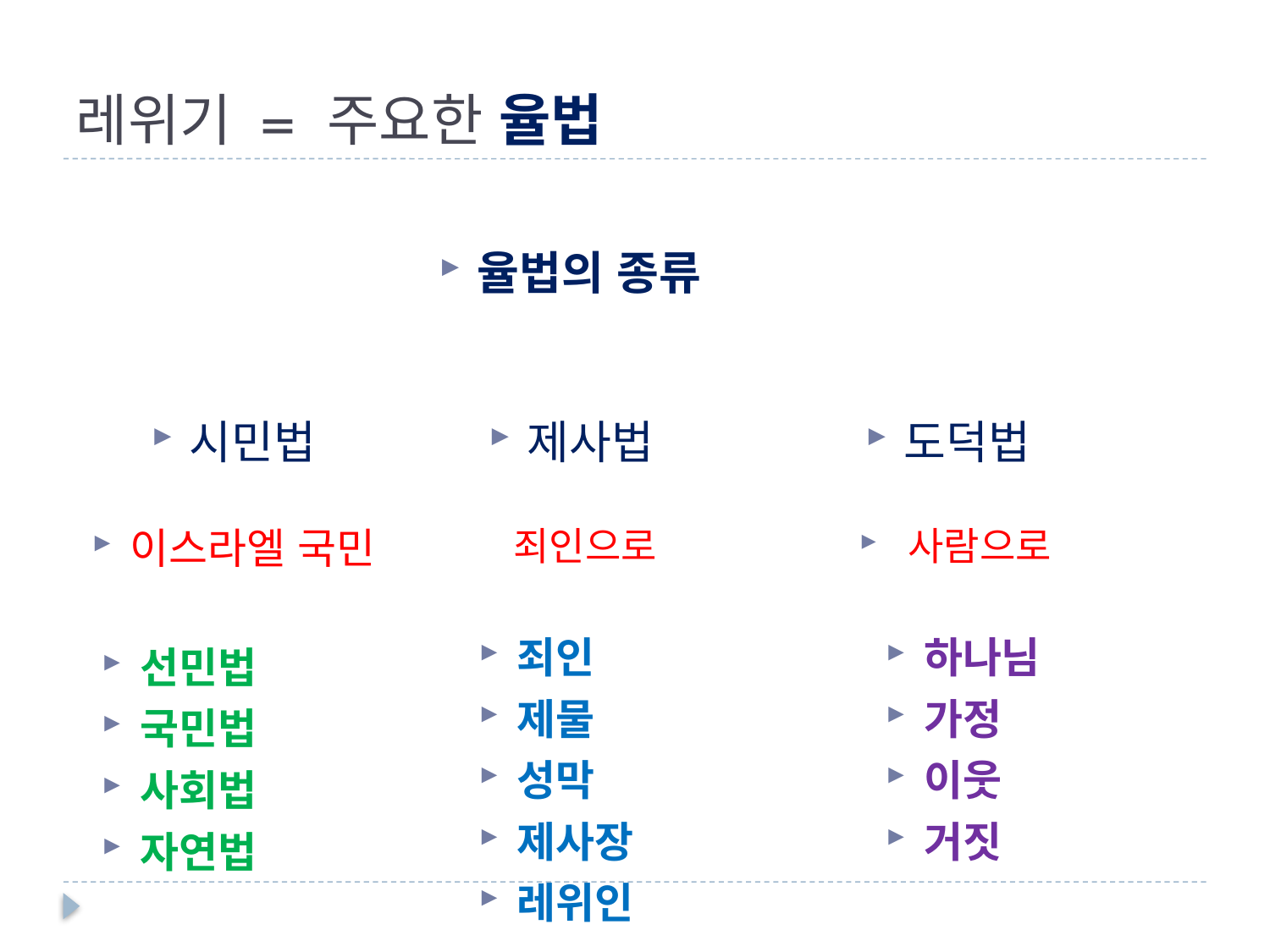

# 레위기 = 주요한 율법
율법의 종류
시민법
제사법
도덕법
이스라엘 국민
죄인으로
사람으로
죄인
제물
성막
제사장
레위인
하나님
가정
이웃
거짓
선민법
국민법
사회법
자연법